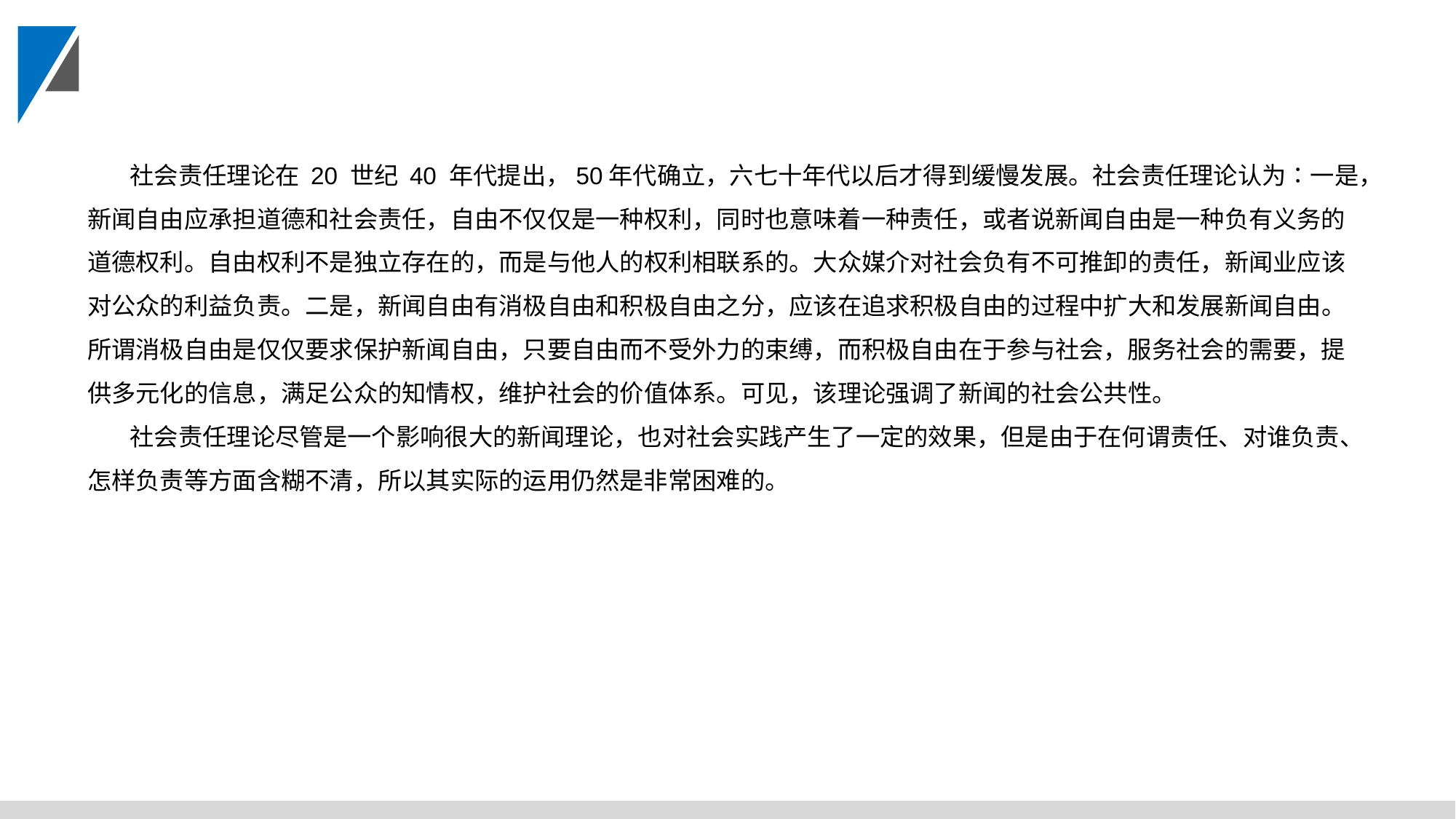

社会责任理论在 20 世纪 40 年代提出，50年代确立，六七十年代以后才得到缓慢发展。社会责任理论认为∶一是，新闻自由应承担道德和社会责任，自由不仅仅是一种权利，同时也意味着一种责任，或者说新闻自由是一种负有义务的道德权利。自由权利不是独立存在的，而是与他人的权利相联系的。大众媒介对社会负有不可推卸的责任，新闻业应该对公众的利益负责。二是，新闻自由有消极自由和积极自由之分，应该在追求积极自由的过程中扩大和发展新闻自由。所谓消极自由是仅仅要求保护新闻自由，只要自由而不受外力的束缚，而积极自由在于参与社会，服务社会的需要，提供多元化的信息，满足公众的知情权，维护社会的价值体系。可见，该理论强调了新闻的社会公共性。
社会责任理论尽管是一个影响很大的新闻理论，也对社会实践产生了一定的效果，但是由于在何谓责任、对谁负责、怎样负责等方面含糊不清，所以其实际的运用仍然是非常困难的。